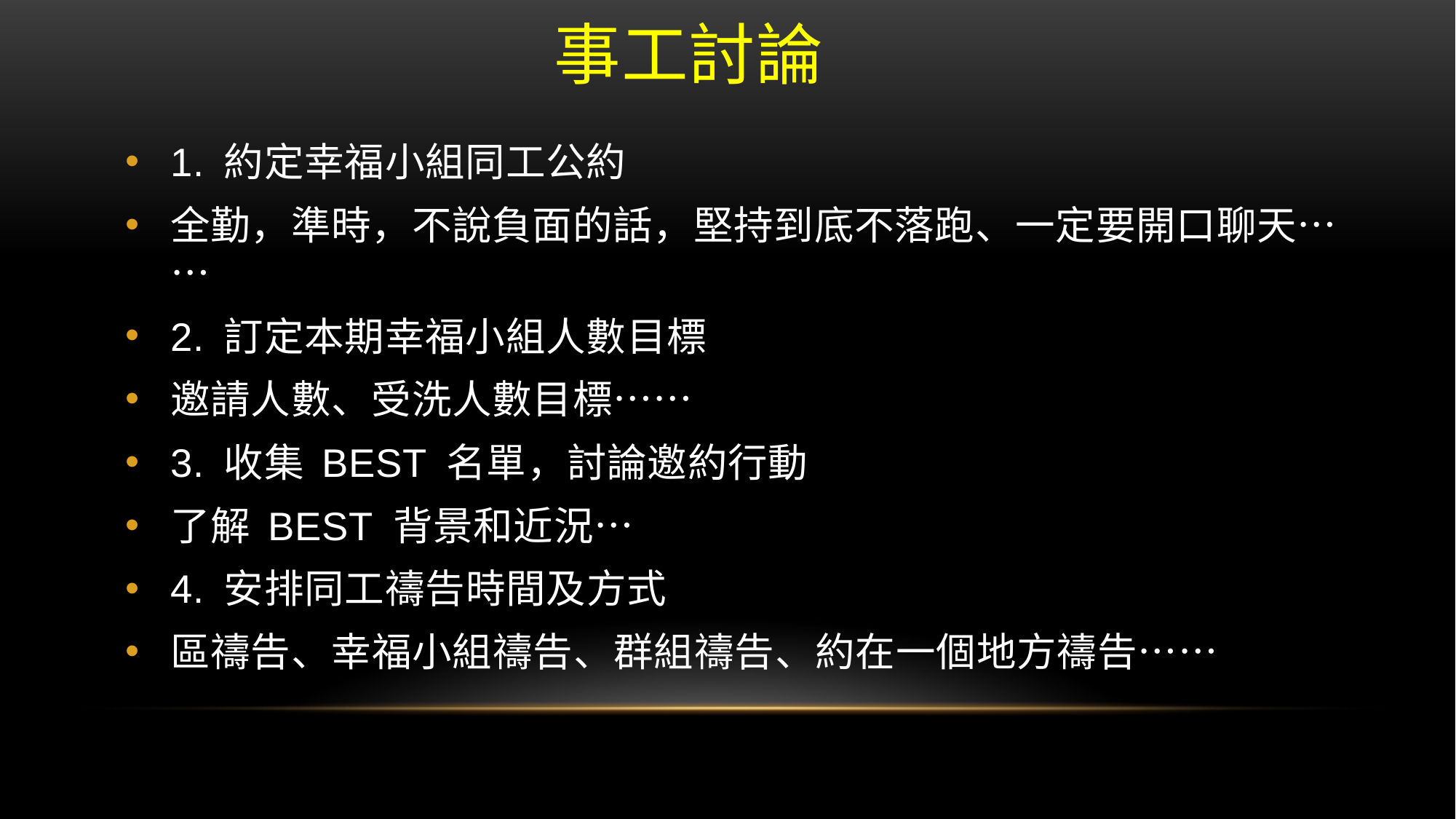

# 事工討論
1. 約定幸福小組同工公約
全勤，準時，不說負面的話，堅持到底不落跑、一定要開口聊天……
2. 訂定本期幸福小組人數目標
邀請人數、受洗人數目標……
3. 收集 BEST 名單，討論邀約行動
了解 BEST 背景和近況…
4. 安排同工禱告時間及方式
區禱告、幸福小組禱告、群組禱告、約在一個地方禱告……